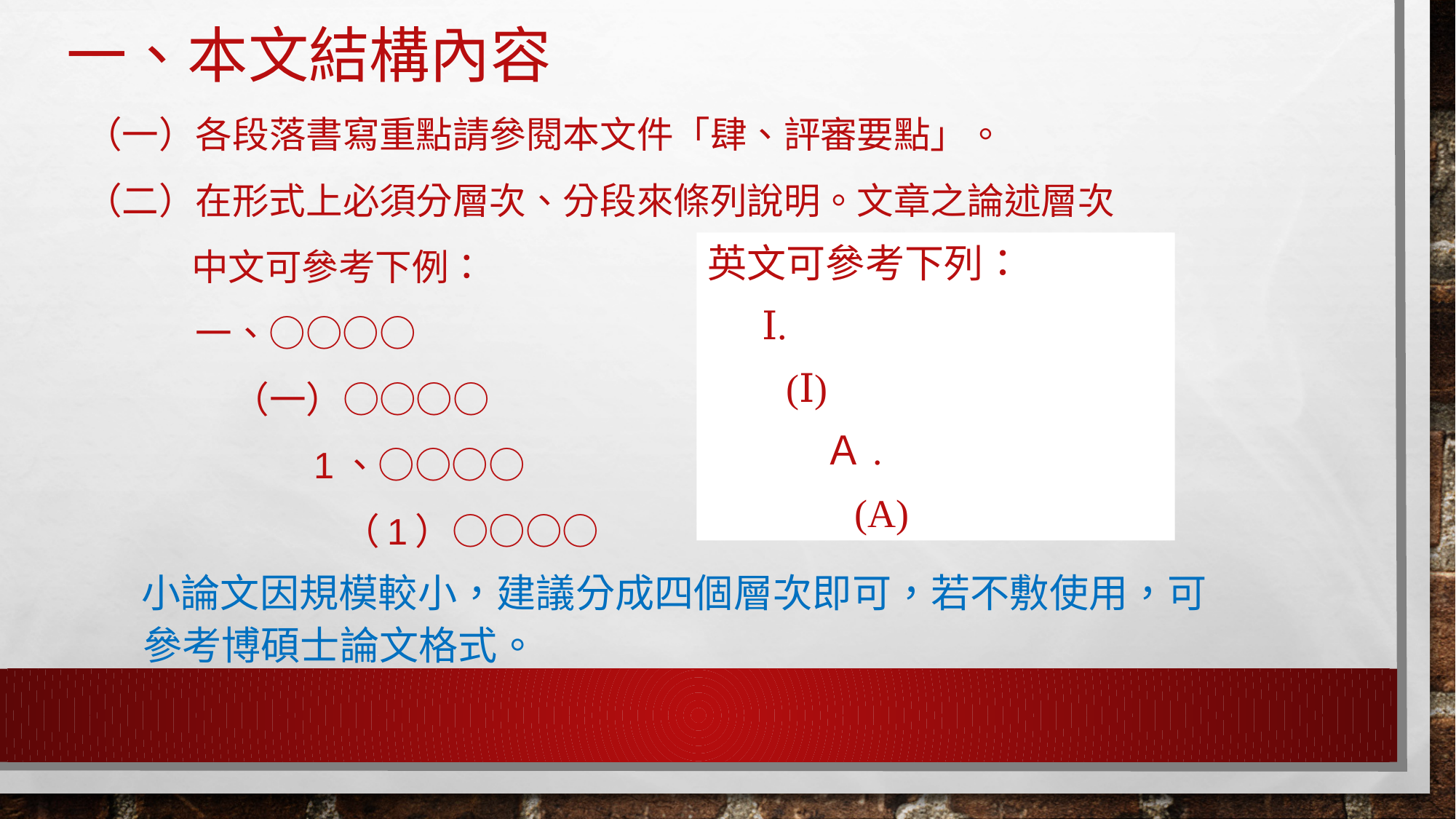

一、本文結構內容
（一）各段落書寫重點請參閱本文件「肆、評審要點」。
（二）在形式上必須分層次、分段來條列說明。文章之論述層次
            中文可參考下例：
　　　一、○○○○
　　　　（一）○○○○
　　　　　　1、○○○○
　　　　　　　（1）○○○○
英文可參考下列：
     Ⅰ.
        (Ⅰ)
            Ａ.
               (A)
           小論文因規模較小，建議分成四個層次即可，若不敷使用，可參考博碩士論文格式。